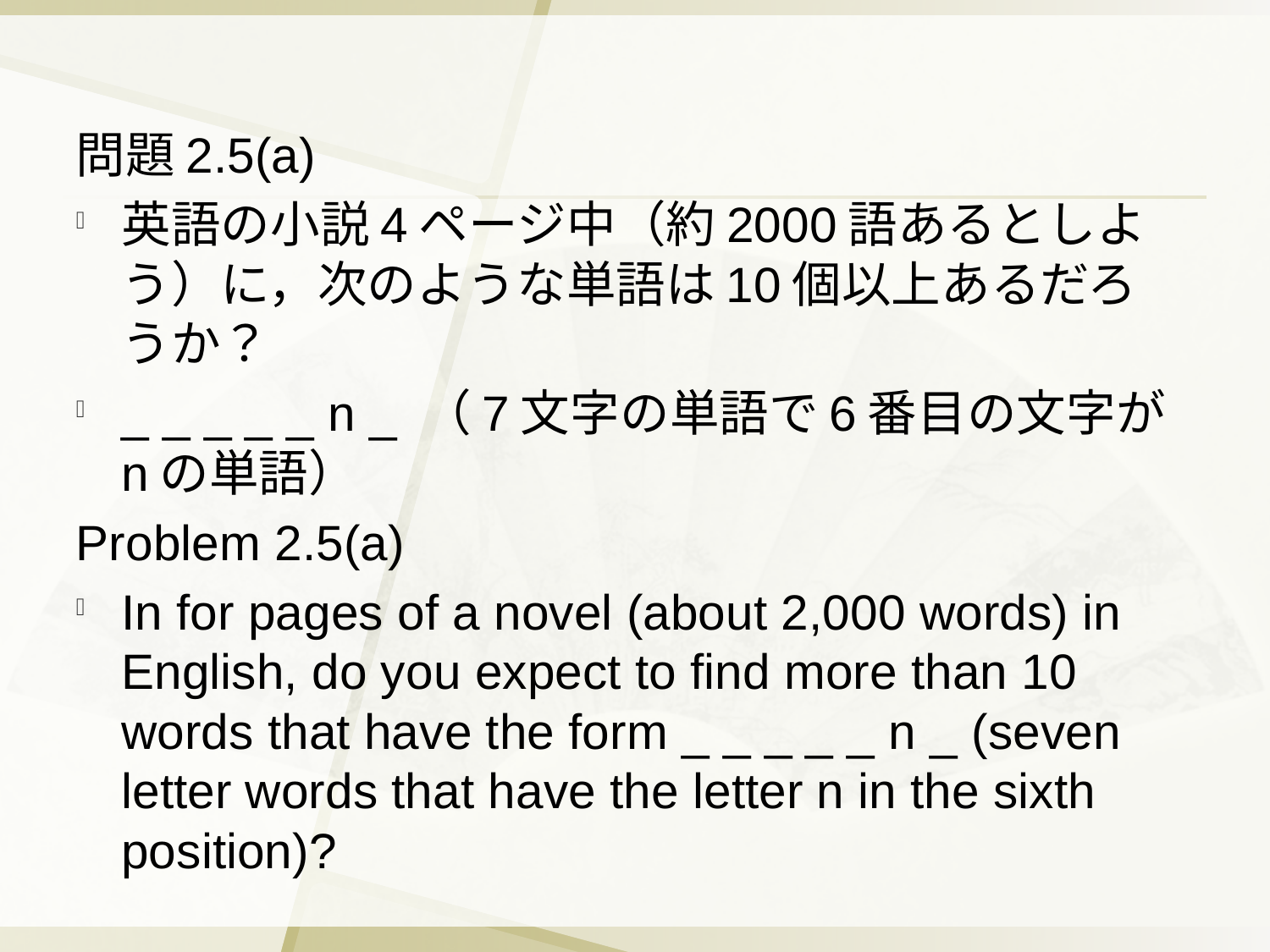

問題2.5(a)
英語の小説4ページ中（約2000語あるとしよう）に，次のような単語は10個以上あるだろうか？
_ _ _ _ _ n _ （7文字の単語で6番目の文字がnの単語）
Problem 2.5(a)
In for pages of a novel (about 2,000 words) in English, do you expect to find more than 10 words that have the form _ _ _ _ _ n _ (seven letter words that have the letter n in the sixth position)?